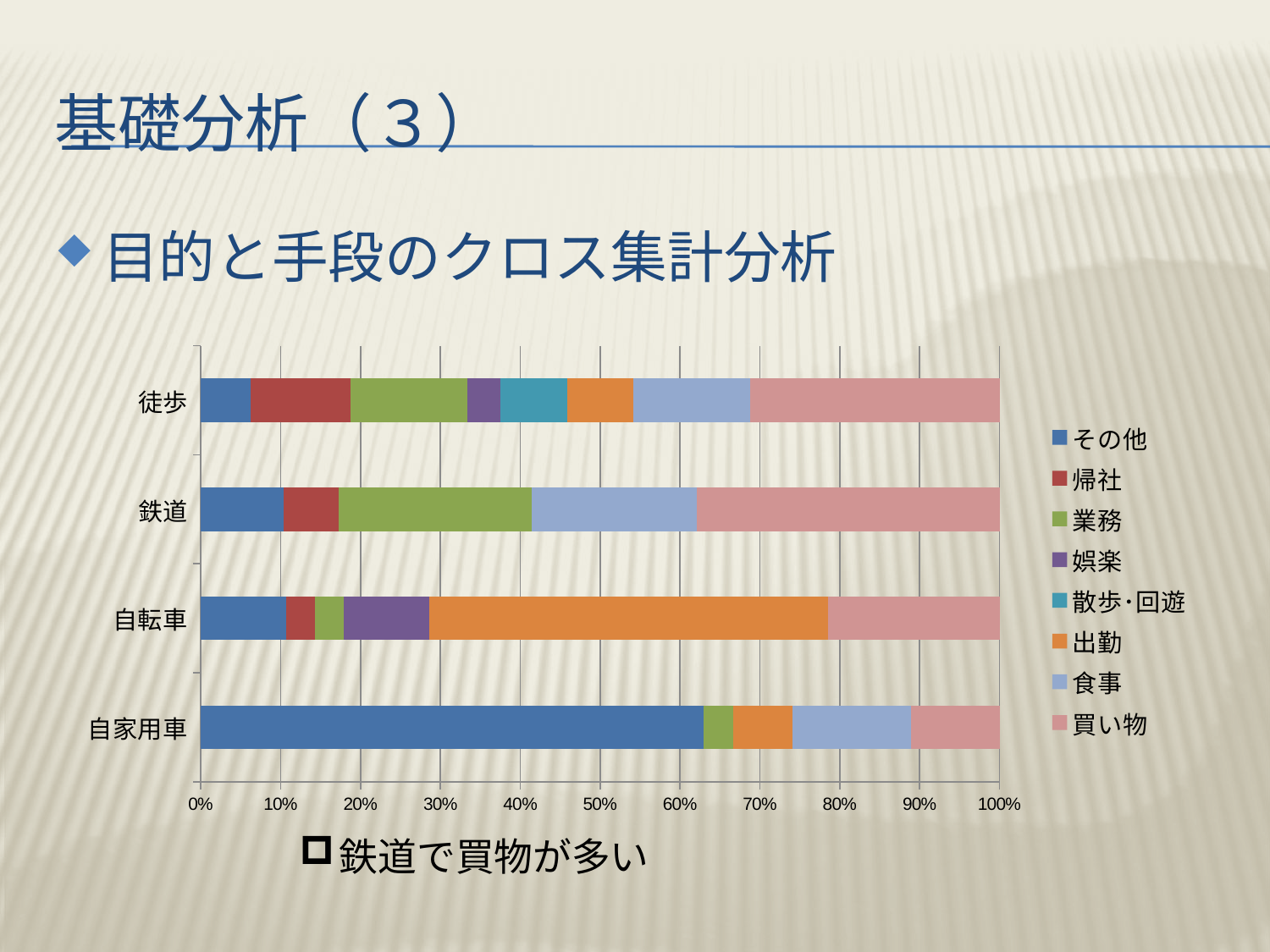

# 基礎分析（３）
目的と手段のクロス集計分析

### Chart

| Category | その他 | 帰社 | 業務 | 娯楽 | 散歩･回遊 | 出勤 | 食事 | 買い物 |
|---|---|---|---|---|---|---|---|---|
| 自家用車 | 17.0 | None | 1.0 | None | None | 2.0 | 4.0 | 3.0 |
| 自転車 | 3.0 | 1.0 | 1.0 | 3.0 | None | 14.0 | None | 6.0 |
| 鉄道 | 3.0 | 2.0 | 7.0 | None | None | None | 6.0 | 11.0 |
| 徒歩 | 3.0 | 6.0 | 7.0 | 2.0 | 4.0 | 4.0 | 7.0 | 15.0 |
鉄道で買物が多い